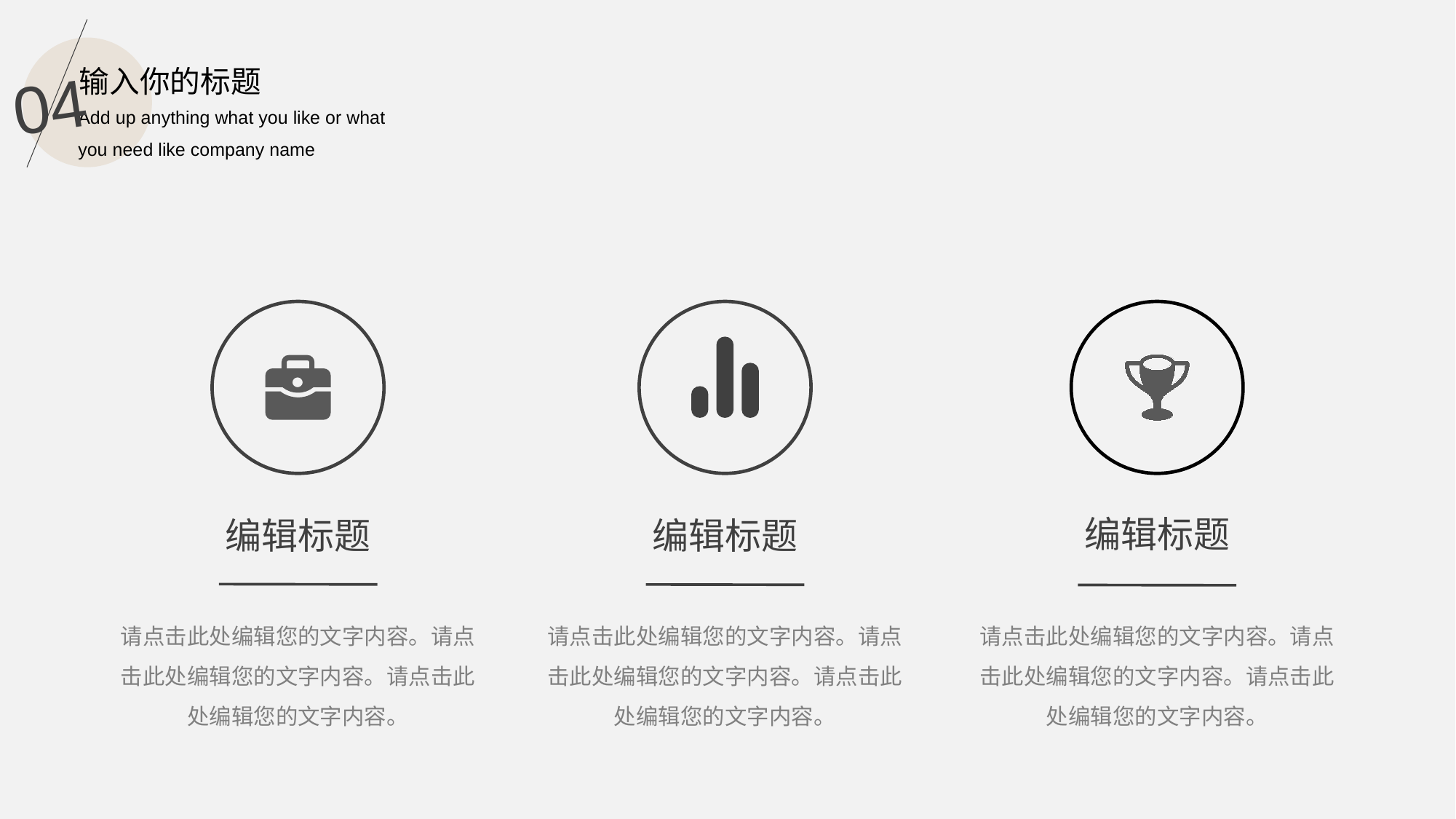

输入你的标题
04
Add up anything what you like or what you need like company name

编辑标题
编辑标题
编辑标题
请点击此处编辑您的文字内容。请点击此处编辑您的文字内容。请点击此处编辑您的文字内容。
请点击此处编辑您的文字内容。请点击此处编辑您的文字内容。请点击此处编辑您的文字内容。
请点击此处编辑您的文字内容。请点击此处编辑您的文字内容。请点击此处编辑您的文字内容。